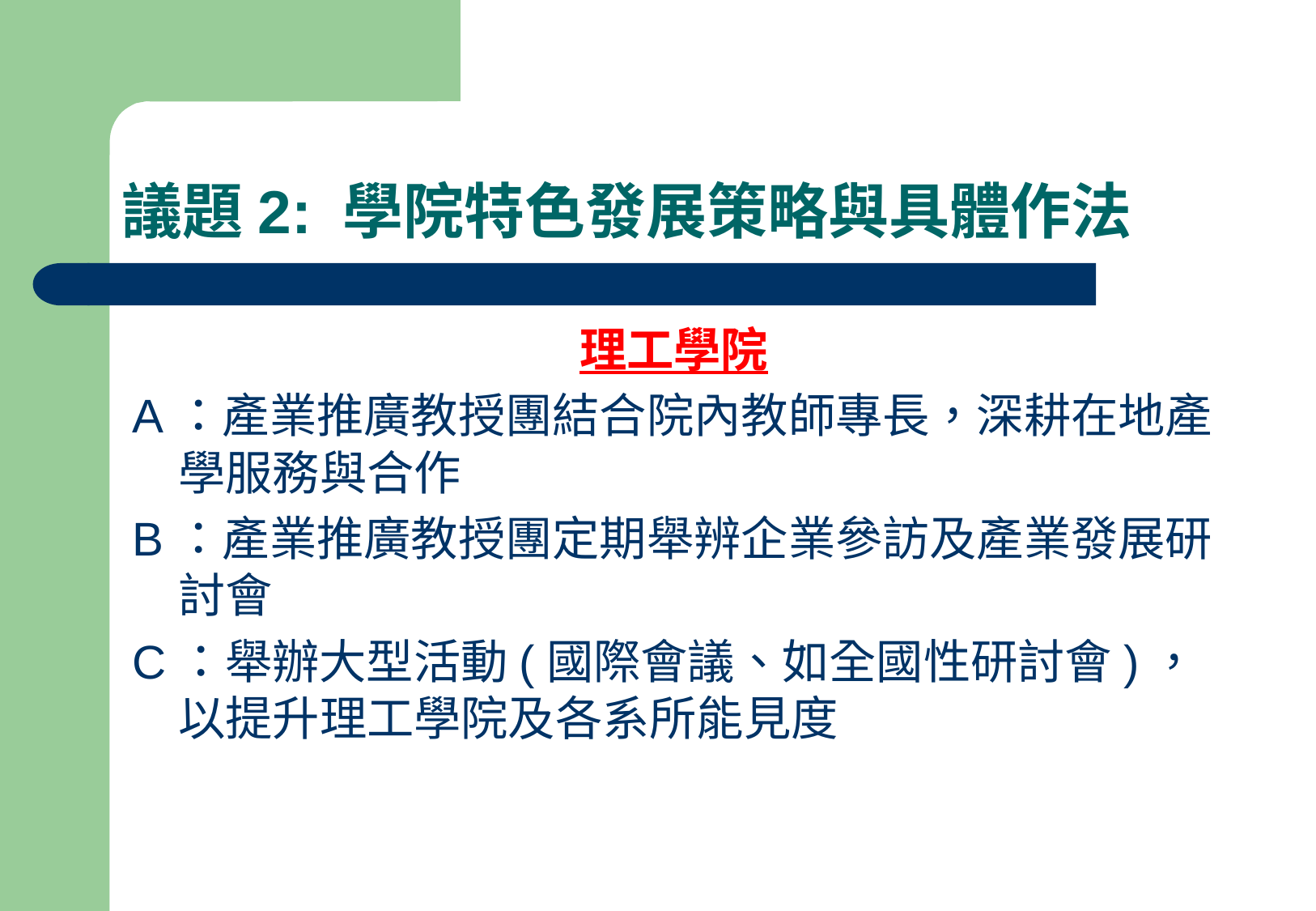

# 議題2: 學院特色發展策略與具體作法
理工學院
A：產業推廣教授團結合院內教師專長，深耕在地產學服務與合作
B：產業推廣教授團定期舉辨企業參訪及產業發展研討會
C：舉辦大型活動(國際會議、如全國性研討會)，以提升理工學院及各系所能見度